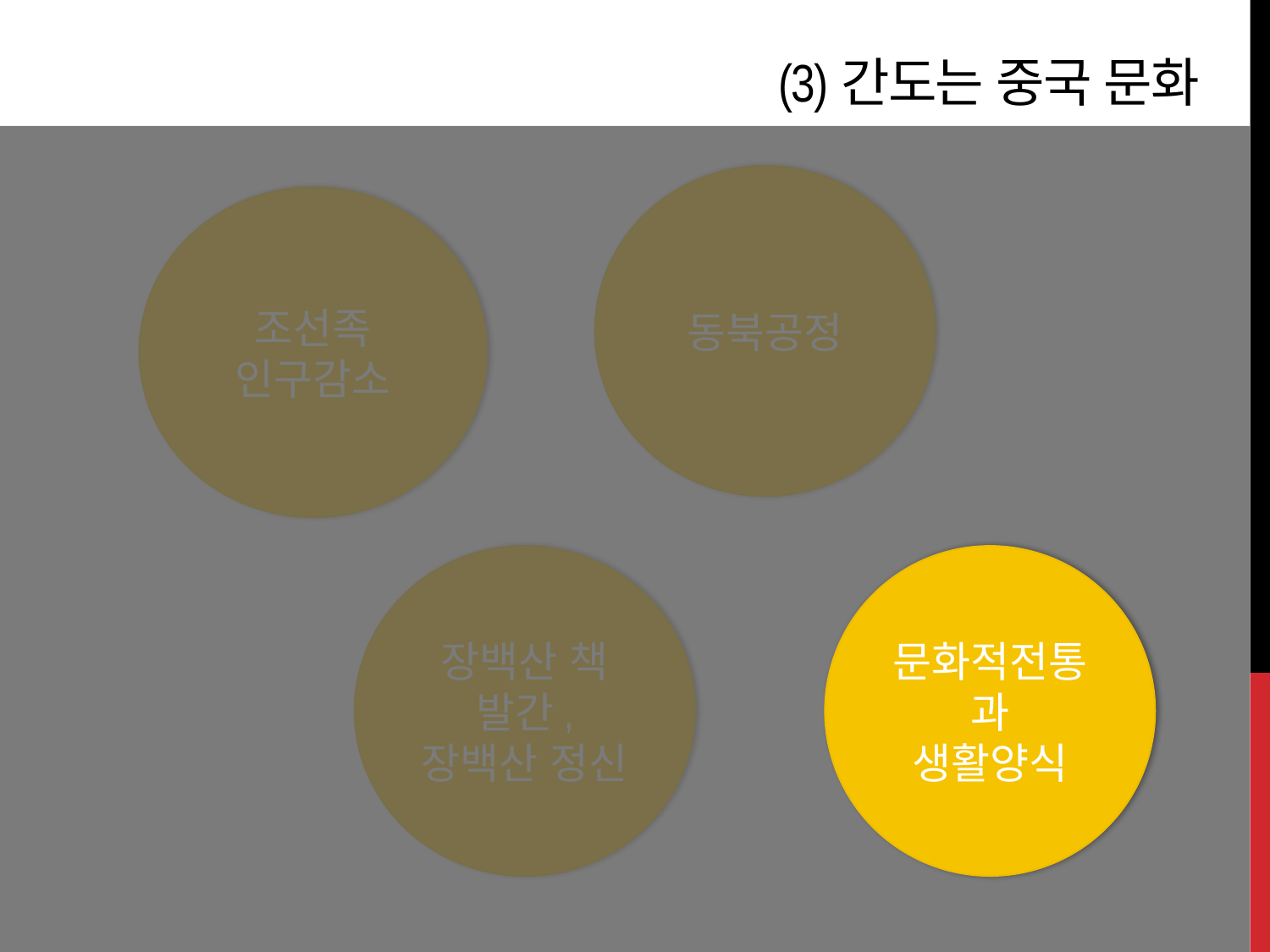

# (3)간도는 중국 문화

동북공정
조선족 인구감소
장백산 책 발간, 장백산 정신
문화적전통과
생활양식